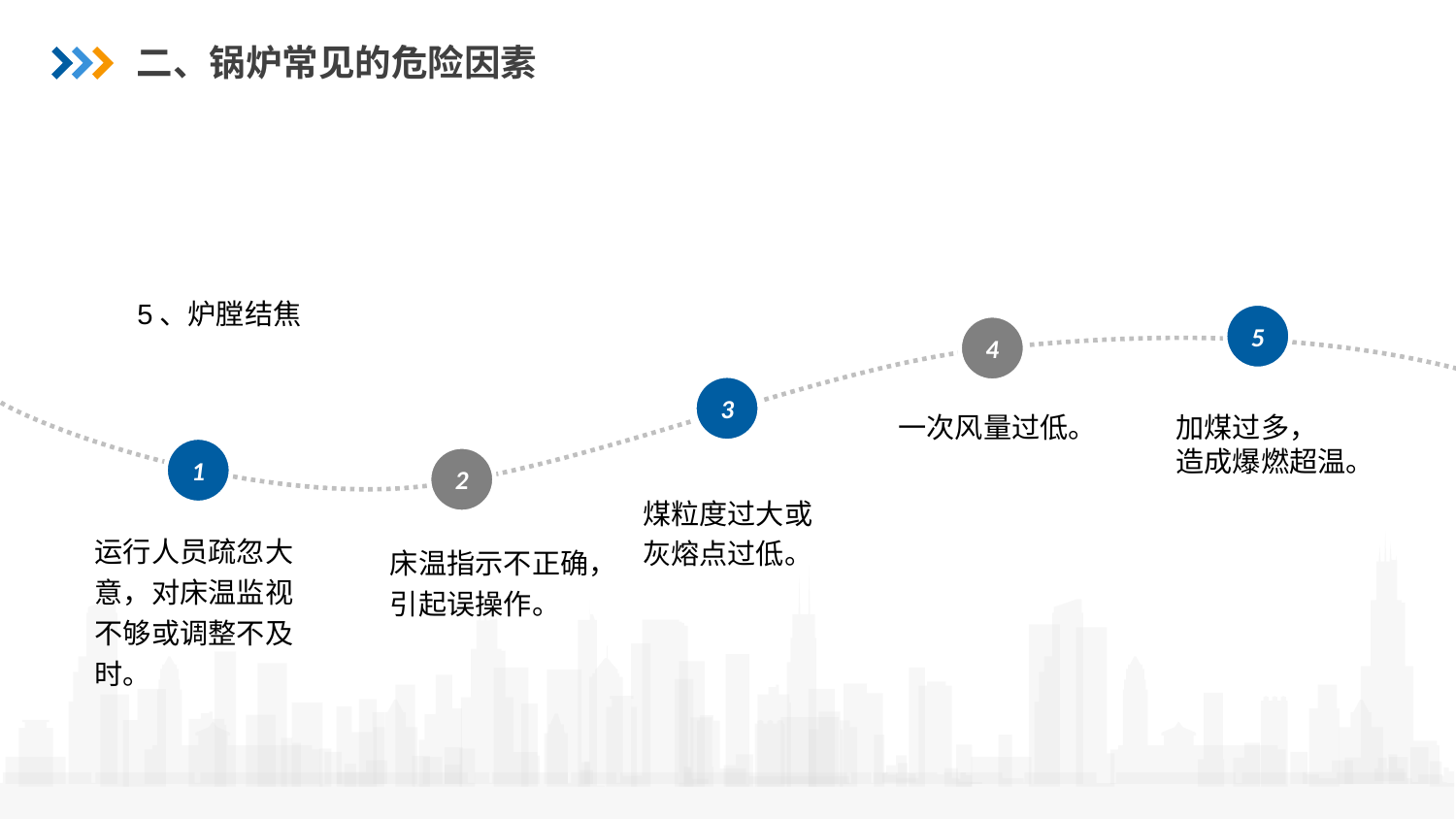

二、锅炉常见的危险因素
5、炉膛结焦
5
4

3
1
2

一次风量过低。
加煤过多，
造成爆燃超温。
煤粒度过大或灰熔点过低。
运行人员疏忽大意，对床温监视不够或调整不及时。
床温指示不正确，引起误操作。